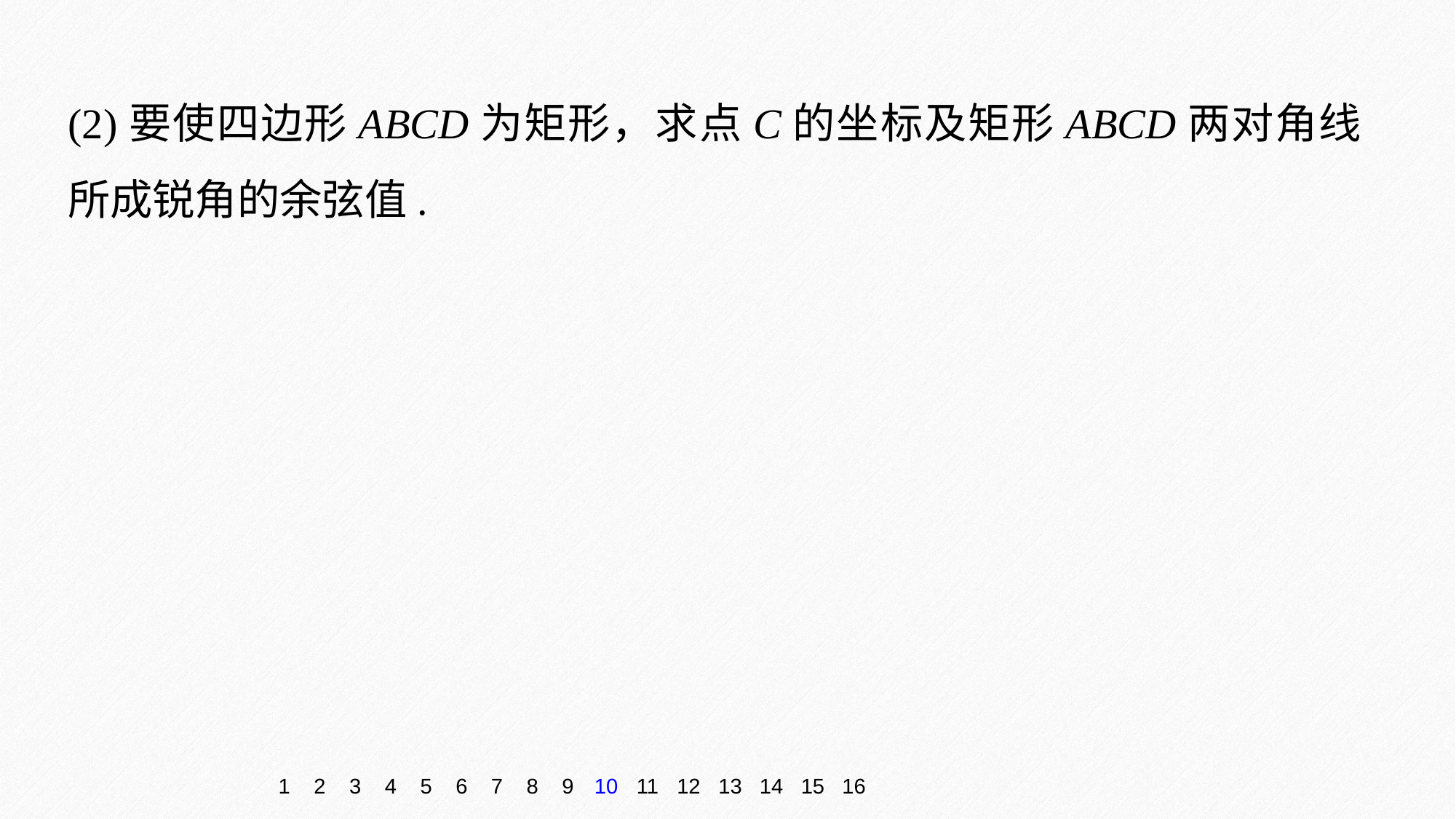

(2)要使四边形ABCD为矩形，求点C的坐标及矩形ABCD两对角线所成锐角的余弦值.
1
2
3
4
5
6
7
8
9
10
11
12
13
14
15
16